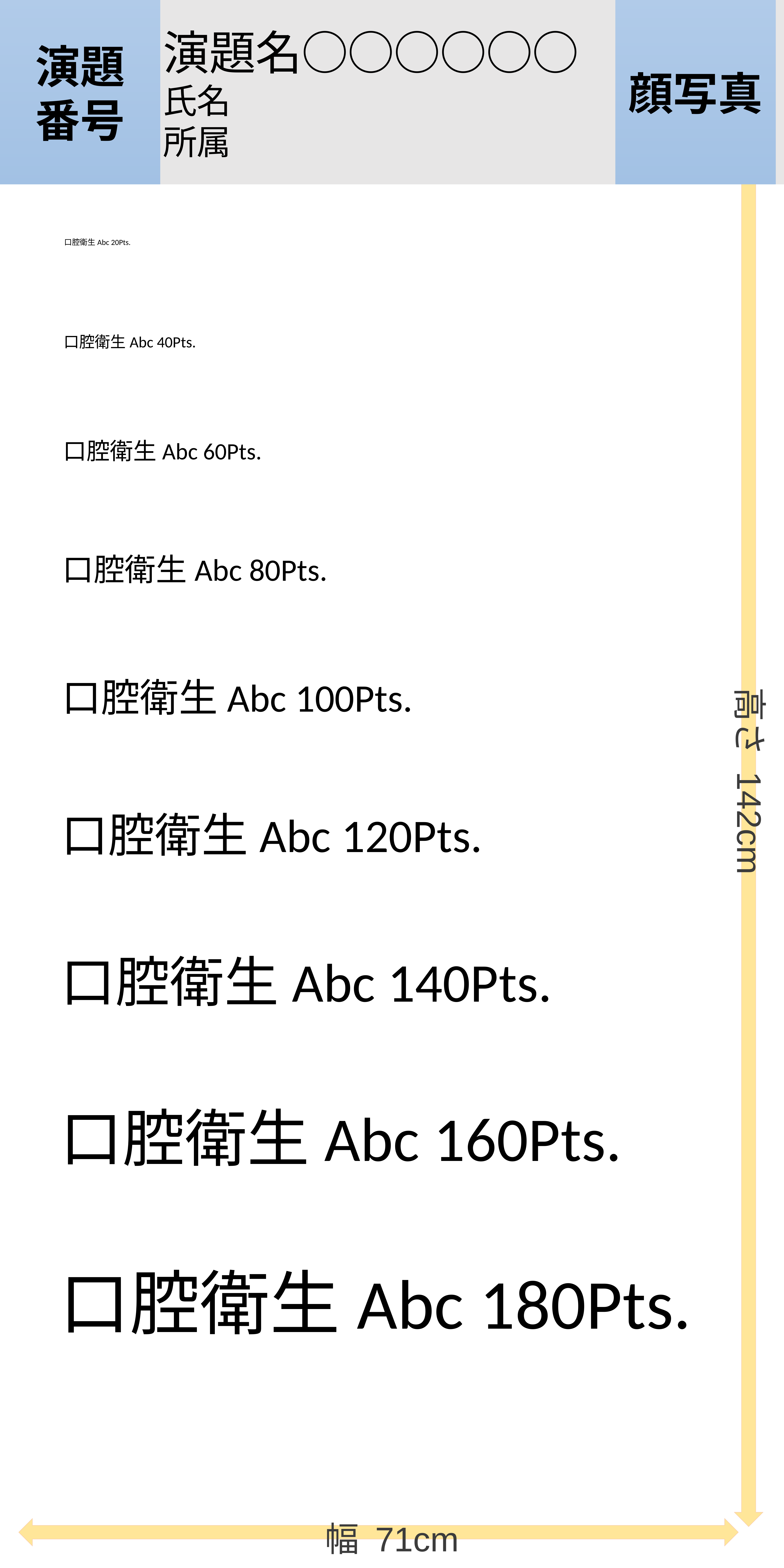

演題
番号
顔写真
演題名○○○○○○
氏名
所属

口腔衛生Abc 20Pts.
口腔衛生Abc 40Pts.
口腔衛生Abc 60Pts.
口腔衛生Abc 80Pts.
口腔衛生Abc 100Pts.
高さ 142cm
口腔衛生Abc 120Pts.
口腔衛生Abc 140Pts.
口腔衛生Abc 160Pts.
口腔衛生Abc 180Pts.
幅 71cm